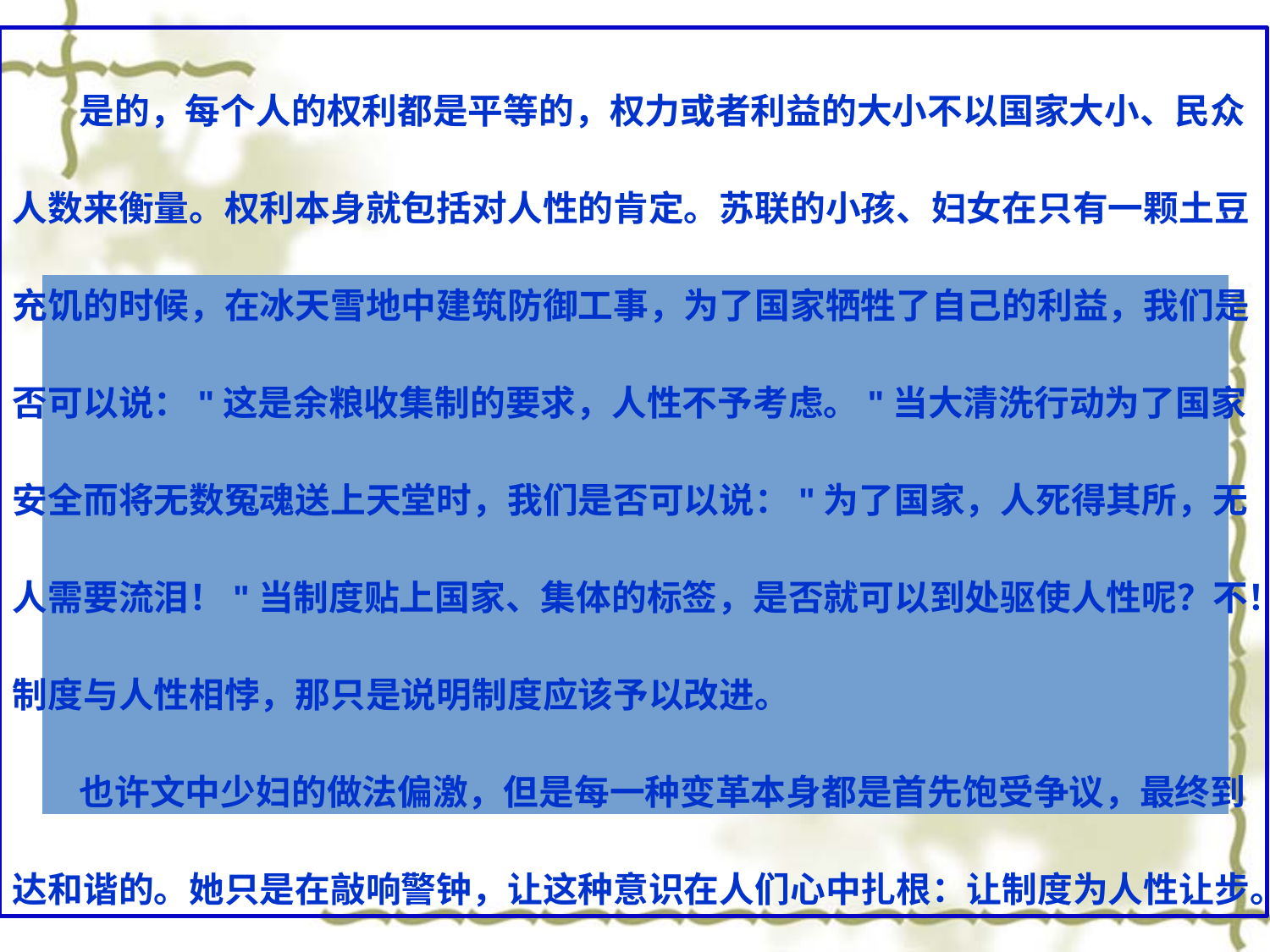

是的，每个人的权利都是平等的，权力或者利益的大小不以国家大小、民众人数来衡量。权利本身就包括对人性的肯定。苏联的小孩、妇女在只有一颗土豆充饥的时候，在冰天雪地中建筑防御工事，为了国家牺牲了自己的利益，我们是否可以说："这是余粮收集制的要求，人性不予考虑。"当大清洗行动为了国家安全而将无数冤魂送上天堂时，我们是否可以说："为了国家，人死得其所，无人需要流泪！"当制度贴上国家、集体的标签，是否就可以到处驱使人性呢？不！制度与人性相悖，那只是说明制度应该予以改进。
  也许文中少妇的做法偏激，但是每一种变革本身都是首先饱受争议，最终到达和谐的。她只是在敲响警钟，让这种意识在人们心中扎根：让制度为人性让步。
#